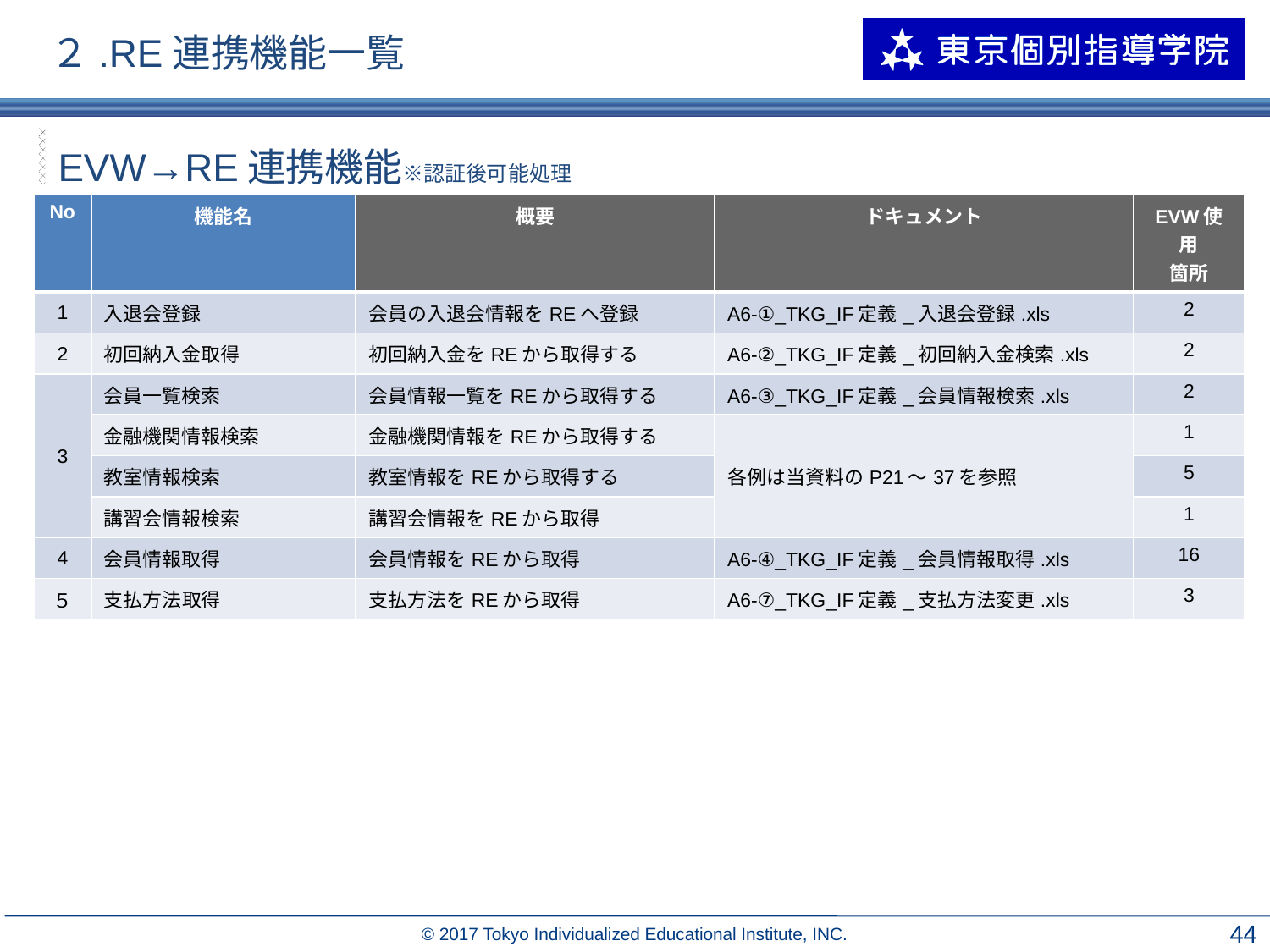

# ２.RE連携機能一覧
EVW→RE連携機能※認証後可能処理

| No | 機能名 | 概要 | ドキュメント | EVW使用 箇所 |
| --- | --- | --- | --- | --- |
| 1 | 入退会登録 | 会員の入退会情報をREへ登録 | A6-①\_TKG\_IF定義\_入退会登録.xls | 2 |
| 2 | 初回納入金取得 | 初回納入金をREから取得する | A6-②\_TKG\_IF定義\_初回納入金検索.xls | 2 |
| 3 | 会員一覧検索 | 会員情報一覧をREから取得する | A6-③\_TKG\_IF定義\_会員情報検索.xls | 2 |
|  | 金融機関情報検索 | 金融機関情報をREから取得する | 各例は当資料のP21～37を参照 | 1 |
|  | 教室情報検索 | 教室情報をREから取得する |  | 5 |
|  | 講習会情報検索 | 講習会情報をREから取得 |  | 1 |
| 4 | 会員情報取得 | 会員情報をREから取得 | A6-④\_TKG\_IF定義\_会員情報取得.xls | 16 |
| ５ | 支払方法取得 | 支払方法をREから取得 | A6-⑦\_TKG\_IF定義\_支払方法変更.xls | 3 |
44